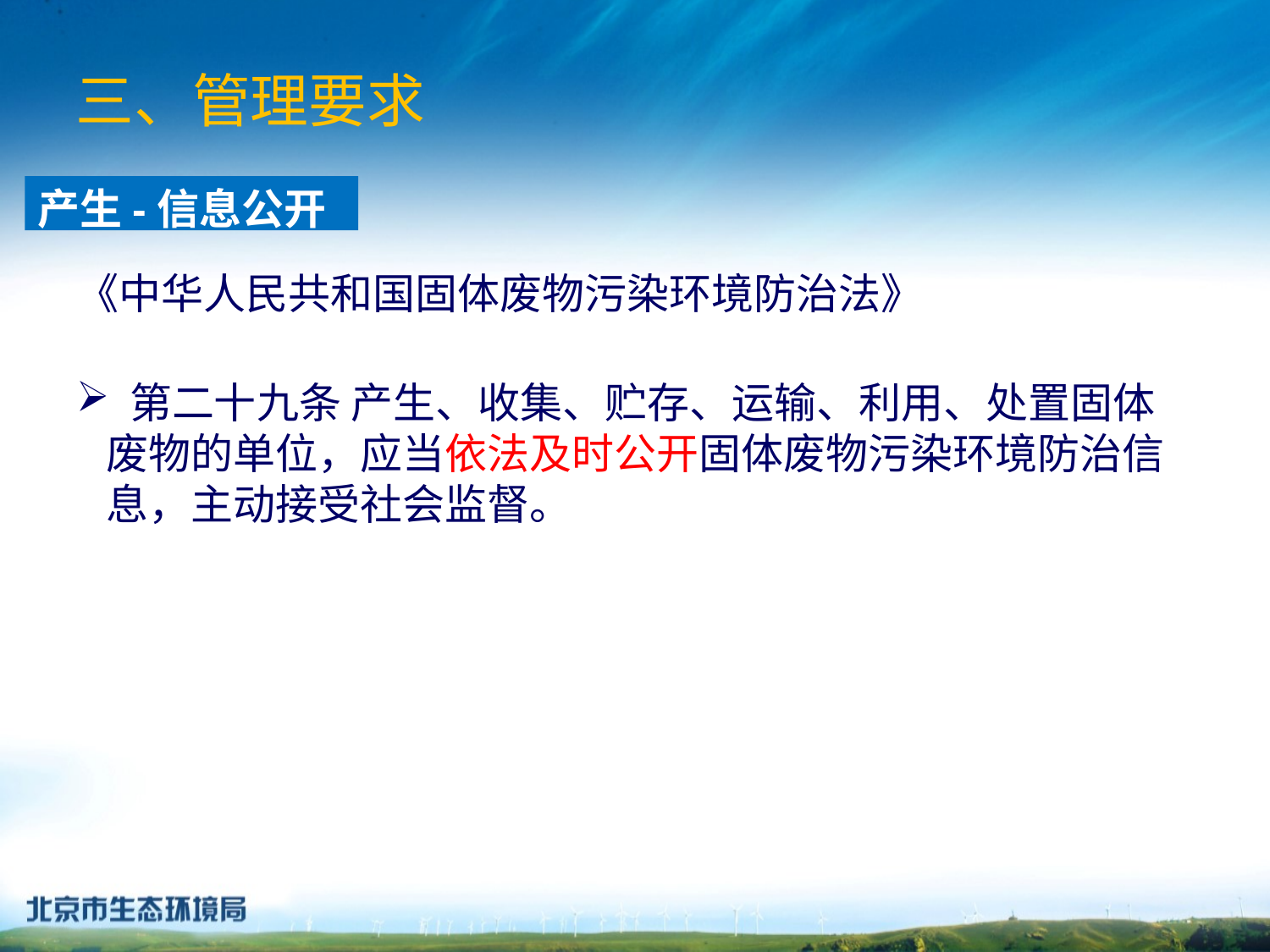

三、管理要求
产生-信息公开
《中华人民共和国固体废物污染环境防治法》

 第二十九条 产生、收集、贮存、运输、利用、处置固体废物的单位，应当依法及时公开固体废物污染环境防治信息，主动接受社会监督。